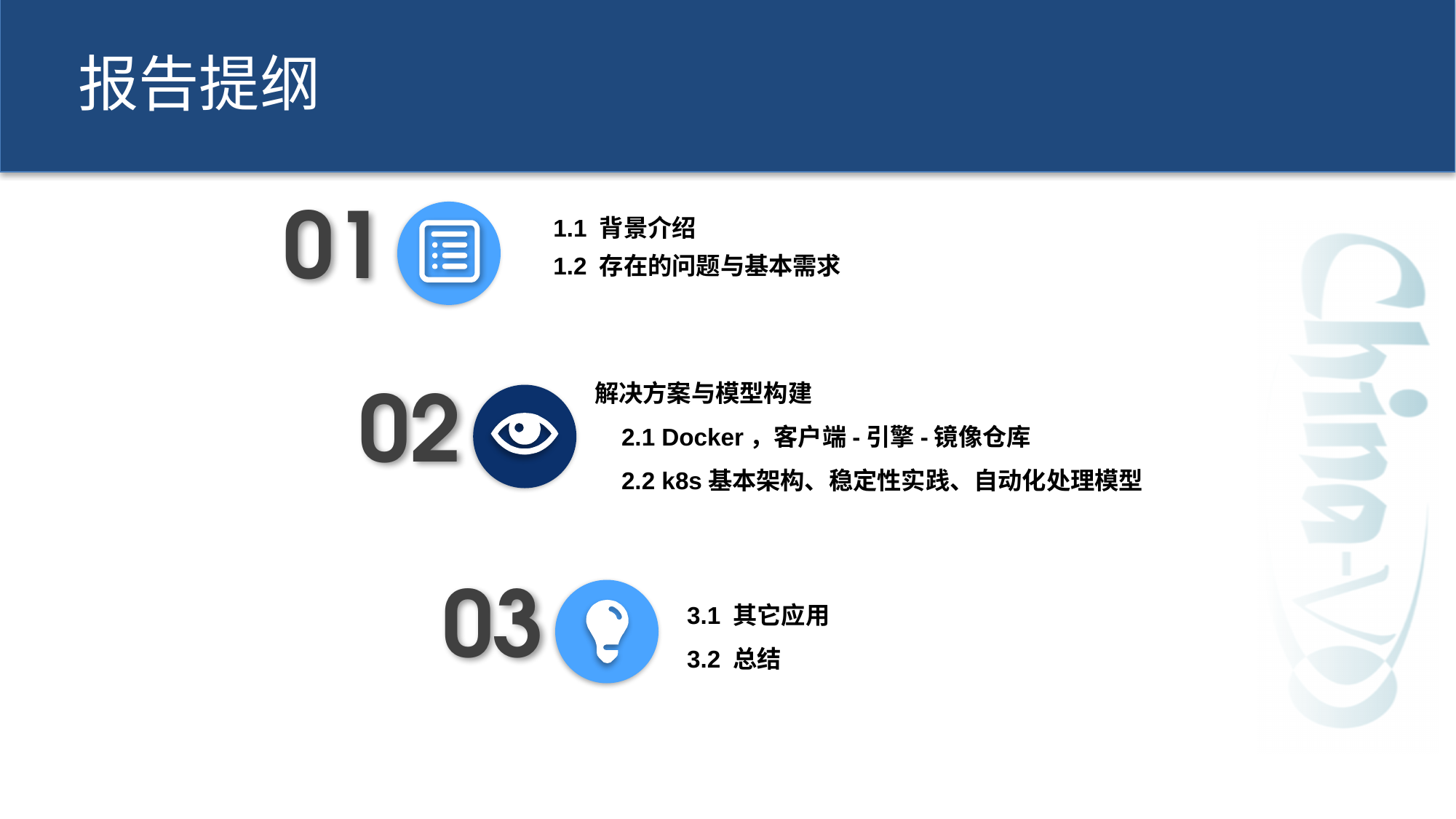

报告提纲
1.1 背景介绍
1.2 存在的问题与基本需求
01

解决方案与模型构建
    2.1 Docker，客户端-引擎-镜像仓库
    2.2 k8s基本架构、稳定性实践、自动化处理模型
02

个人用户
03

3.1 其它应用
3.2 总结